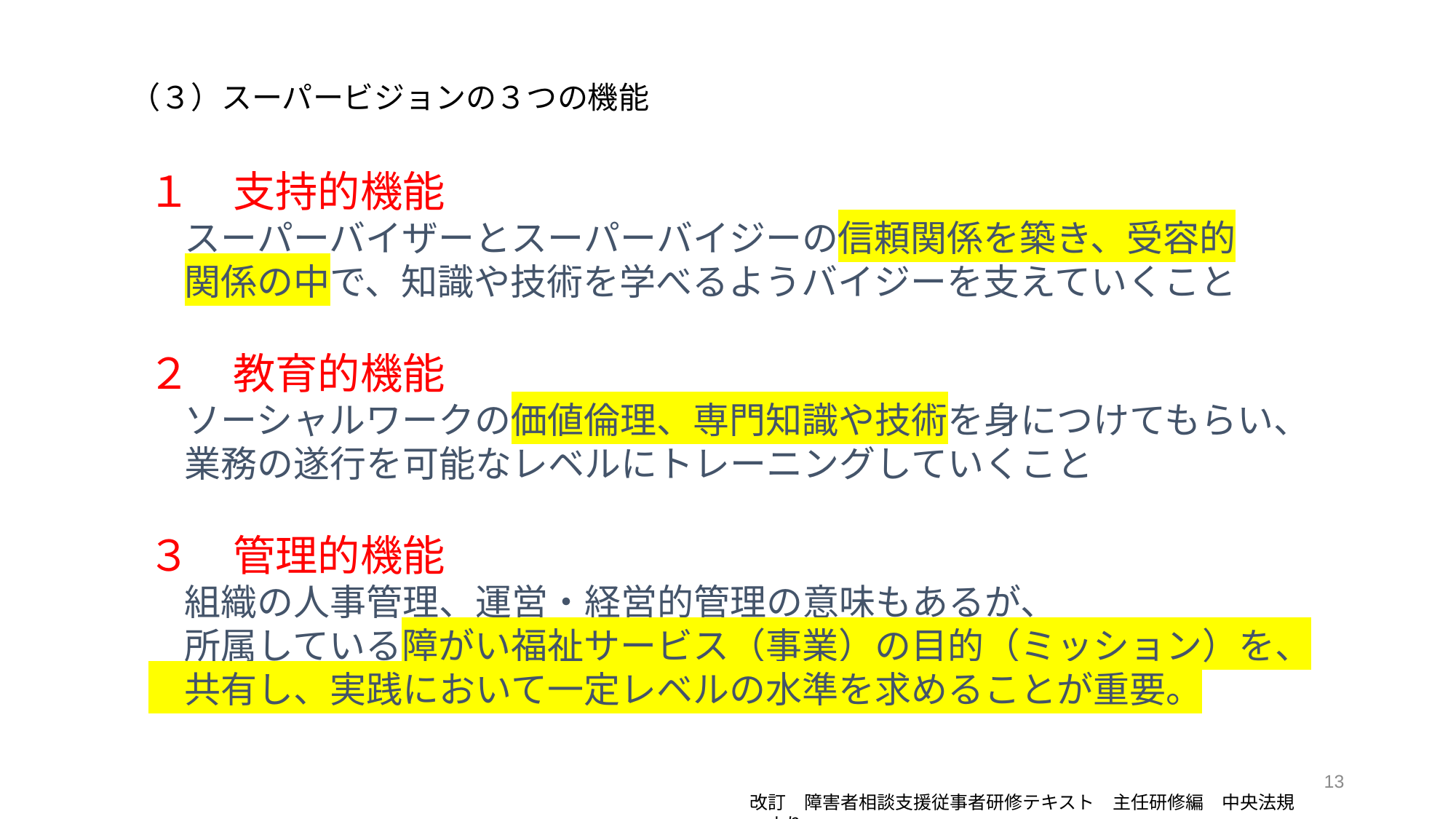

（３）スーパービジョンの３つの機能
１　支持的機能
　スーパーバイザーとスーパーバイジーの信頼関係を築き、受容的
　関係の中で、知識や技術を学べるようバイジーを支えていくこと

２　教育的機能
　ソーシャルワークの価値倫理、専門知識や技術を身につけてもらい、
　業務の遂行を可能なレベルにトレーニングしていくこと

３　管理的機能
　組織の人事管理、運営・経営的管理の意味もあるが、
　所属している障がい福祉サービス（事業）の目的（ミッション）を、
　共有し、実践において一定レベルの水準を求めることが重要。
13
改訂　障害者相談支援従事者研修テキスト　主任研修編　中央法規　より